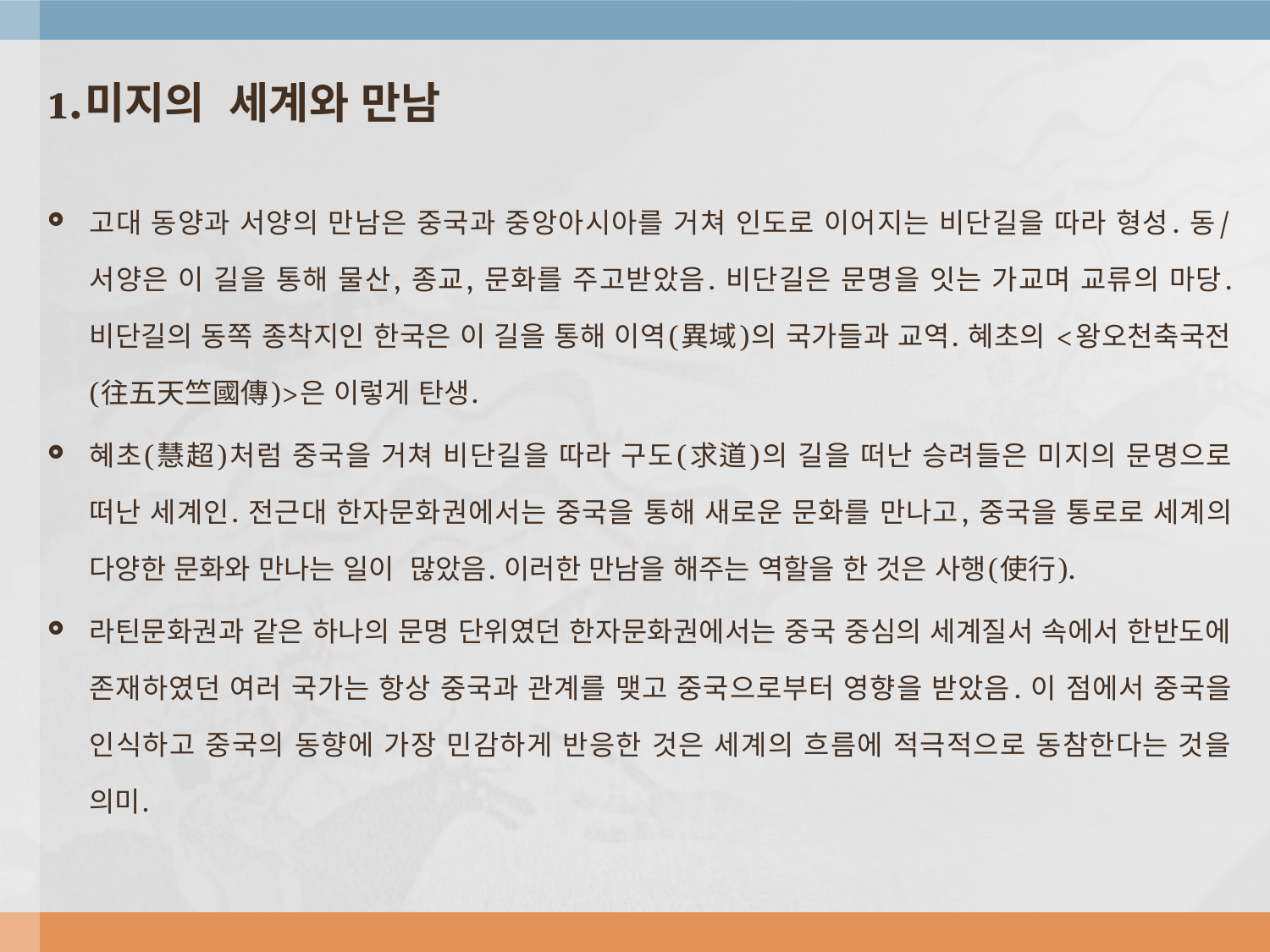

1.미지의  세계와 만남

고대 동양과 서양의 만남은 중국과 중앙아시아를 거쳐 인도로 이어지는 비단길을 따라 형성. 동/서양은 이 길을 통해 물산, 종교, 문화를 주고받았음. 비단길은 문명을 잇는 가교며 교류의 마당. 비단길의 동쪽 종착지인 한국은 이 길을 통해 이역(異域)의 국가들과 교역. 혜초의 <왕오천축국전(往五天竺國傳)>은 이렇게 탄생.
혜초(慧超)처럼 중국을 거쳐 비단길을 따라 구도(求道)의 길을 떠난 승려들은 미지의 문명으로 떠난 세계인. 전근대 한자문화권에서는 중국을 통해 새로운 문화를 만나고, 중국을 통로로 세계의 다양한 문화와 만나는 일이  많았음. 이러한 만남을 해주는 역할을 한 것은 사행(使行).
라틴문화권과 같은 하나의 문명 단위였던 한자문화권에서는 중국 중심의 세계질서 속에서 한반도에 존재하였던 여러 국가는 항상 중국과 관계를 맺고 중국으로부터 영향을 받았음. 이 점에서 중국을 인식하고 중국의 동향에 가장 민감하게 반응한 것은 세계의 흐름에 적극적으로 동참한다는 것을 의미.